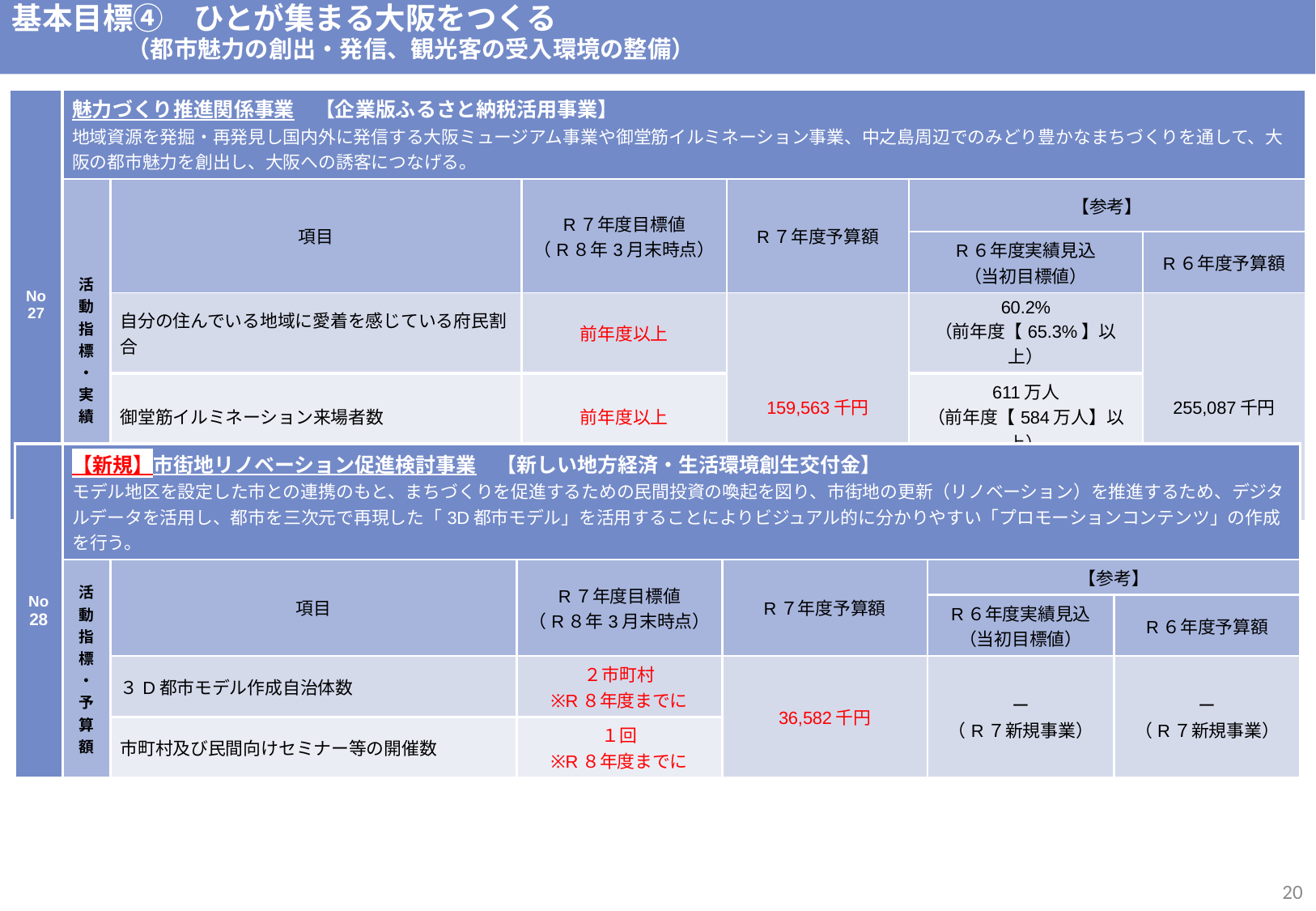

基本目標④　ひとが集まる大阪をつくる
                    （都市魅力の創出・発信、観光客の受入環境の整備）
| No 27 | 魅力づくり推進関係事業　【企業版ふるさと納税活用事業】 地域資源を発掘・再発見し国内外に発信する大阪ミュージアム事業や御堂筋イルミネーション事業、中之島周辺でのみどり豊かなまちづくりを通して、大阪の都市魅力を創出し、大阪への誘客につなげる。 |  |  |  |  |  |
| --- | --- | --- | --- | --- | --- | --- |
|  | 活動指標・実績 | 項目 | R７年度目標値 （R８年3月末時点） | R７年度予算額 | 【参考】 | 予算執行額 （予算額） |
|  |  |  | R6年度目標値 （令和6年3月末時点） | 令和6年度予算額 | R６年度実績見込 （当初目標値） | R６年度予算額 |
|  |  | 自分の住んでいる地域に愛着を感じている府民割合 | 前年度以上 | 159,563千円 | 60.2% （前年度【65.3%】以上） | 255,087千円 |
|  |  | 御堂筋イルミネーション来場者数 | 前年度以上 | 454社/団体 （408社/団体） | 611万人 （前年度【584万人】以上） |  |
|  |  | 中之島にぎわいの森づくりシンボルツリーを巡るナイトクルーズ乗船客数 | 1,000人 | 初期整備完了 （※R4新規指標のため前年度実績なし） | 812人 （1,000人） |  |
| No 28 | 【新規】市街地リノベーション促進検討事業　【新しい地方経済・生活環境創生交付金】 モデル地区を設定した市との連携のもと、まちづくりを促進するための民間投資の喚起を図り、市街地の更新（リノベーション）を推進するため、デジタルデータを活用し、都市を三次元で再現した「3D都市モデル」を活用することによりビジュアル的に分かりやすい「プロモーションコンテンツ」の作成を行う。 |  |  |  |  |  |
| --- | --- | --- | --- | --- | --- | --- |
|  | 活動指標・予算額 | 項目 | R７年度目標値 （R８年3月末時点） | R７年度予算額 | 【参考】 | 予算執行額 （予算額） |
|  |  |  | R6年度目標値 （令和6年3月末時点） | 令和6年度予算額 | R６年度実績見込 （当初目標値） | R６年度予算額 |
|  |  | ３D都市モデル作成自治体数 | ２市町村 ※R８年度までに | 36,582千円 | ー （R７新規事業） | ー （R７新規事業） |
|  |  | 市町村及び民間向けセミナー等の開催数 | １回 ※R８年度までに |  |  |  |
20